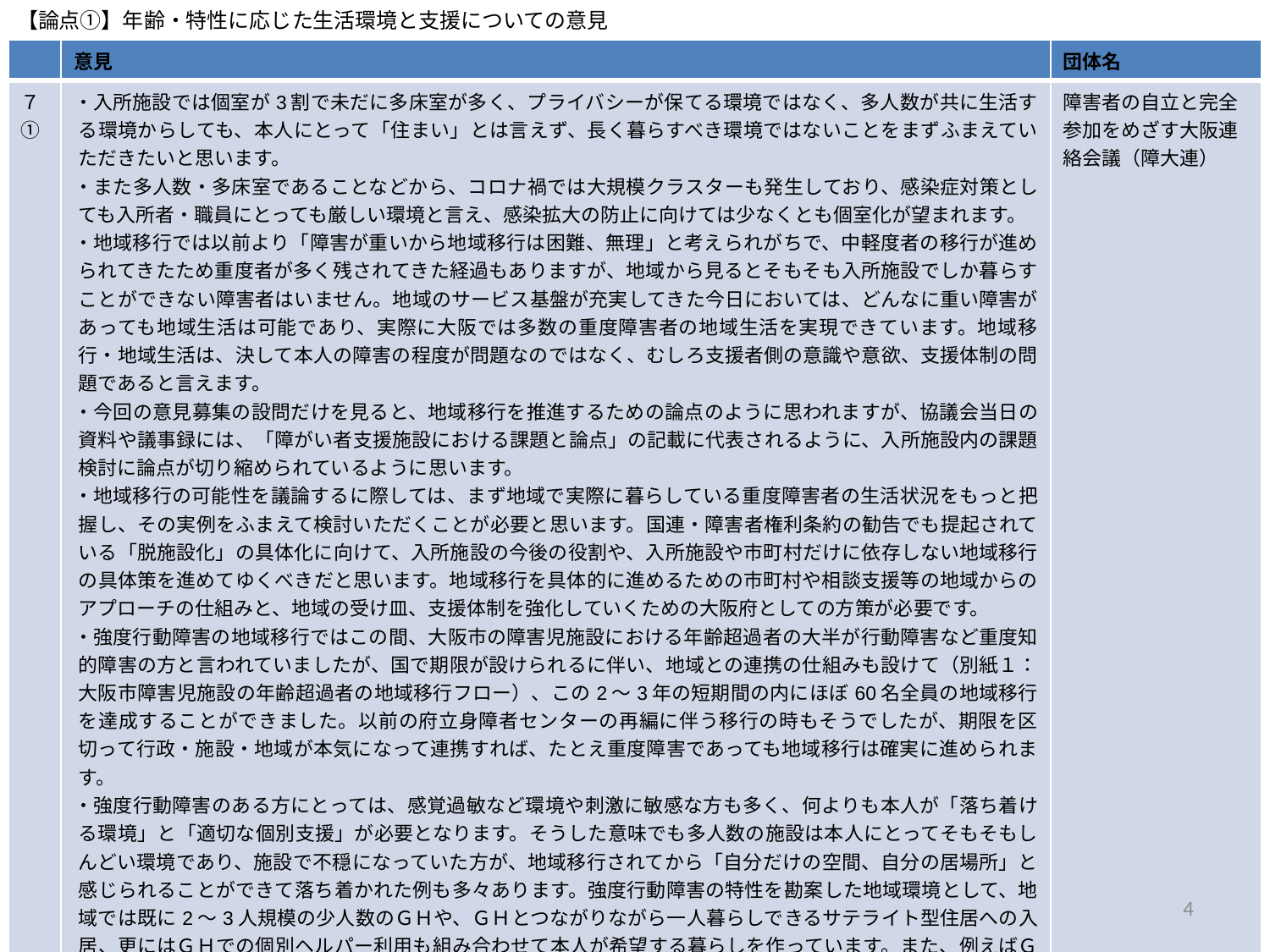

【論点➀】年齢・特性に応じた生活環境と支援についての意見
|  | 意見 | 団体名 |
| --- | --- | --- |
| ７➀ | ・入所施設では個室が3割で未だに多床室が多く、プライバシーが保てる環境ではなく、多人数が共に生活する環境からしても、本人にとって「住まい」とは言えず、長く暮らすべき環境ではないことをまずふまえていただきたいと思います。 ・また多人数・多床室であることなどから、コロナ禍では大規模クラスターも発生しており、感染症対策としても入所者・職員にとっても厳しい環境と言え、感染拡大の防止に向けては少なくとも個室化が望まれます。 ・地域移行では以前より「障害が重いから地域移行は困難、無理」と考えられがちで、中軽度者の移行が進められてきたため重度者が多く残されてきた経過もありますが、地域から見るとそもそも入所施設でしか暮らすことができない障害者はいません。地域のサービス基盤が充実してきた今日においては、どんなに重い障害があっても地域生活は可能であり、実際に大阪では多数の重度障害者の地域生活を実現できています。地域移行・地域生活は、決して本人の障害の程度が問題なのではなく、むしろ支援者側の意識や意欲、支援体制の問題であると言えます。 ・今回の意見募集の設問だけを見ると、地域移行を推進するための論点のように思われますが、協議会当日の資料や議事録には、「障がい者支援施設における課題と論点」の記載に代表されるように、入所施設内の課題検討に論点が切り縮められているように思います。 ・地域移行の可能性を議論するに際しては、まず地域で実際に暮らしている重度障害者の生活状況をもっと把握し、その実例をふまえて検討いただくことが必要と思います。国連・障害者権利条約の勧告でも提起されている「脱施設化」の具体化に向けて、入所施設の今後の役割や、入所施設や市町村だけに依存しない地域移行の具体策を進めてゆくべきだと思います。地域移行を具体的に進めるための市町村や相談支援等の地域からのアプローチの仕組みと、地域の受け皿、支援体制を強化していくための大阪府としての方策が必要です。 ・強度行動障害の地域移行ではこの間、大阪市の障害児施設における年齢超過者の大半が行動障害など重度知的障害の方と言われていましたが、国で期限が設けられるに伴い、地域との連携の仕組みも設けて（別紙１：大阪市障害児施設の年齢超過者の地域移行フロー）、この2～3年の短期間の内にほぼ60名全員の地域移行を達成することができました。以前の府立身障者センターの再編に伴う移行の時もそうでしたが、期限を区切って行政・施設・地域が本気になって連携すれば、たとえ重度障害であっても地域移行は確実に進められます。 ・強度行動障害のある方にとっては、感覚過敏など環境や刺激に敏感な方も多く、何よりも本人が「落ち着ける環境」と「適切な個別支援」が必要となります。そうした意味でも多人数の施設は本人にとってそもそもしんどい環境であり、施設で不穏になっていた方が、地域移行されてから「自分だけの空間、自分の居場所」と感じられることができて落ち着かれた例も多々あります。強度行動障害の特性を勘案した地域環境として、地域では既に2～3人規模の少人数のＧＨや、ＧＨとつながりながら一人暮らしできるサテライト型住居への入居、更にはＧＨでの個別ヘルパー利用も組み合わせて本人が希望する暮らしを作っています。また、例えばＧＨの二人住戸でも、入口やトイレを二つにして、入居者同士の刺激を少なくするなどの工夫がされていたりもします。 ・国は重度障害者の受け皿として「２０人＋短期入所５名まで可能」とする日中サービス支援型ＧＨの類型を設けましたが、重度障害・強度行動障害では多人数で合理化した支援など考えられず、実際、全国的にも殆ど日中支援型の設置は進んでおらず、むしろ少人数の介護サービス包括型＋個別ヘルパー利用等の支援体制が必要です。 | 障害者の自立と完全参加をめざす大阪連絡会議（障大連） |
4